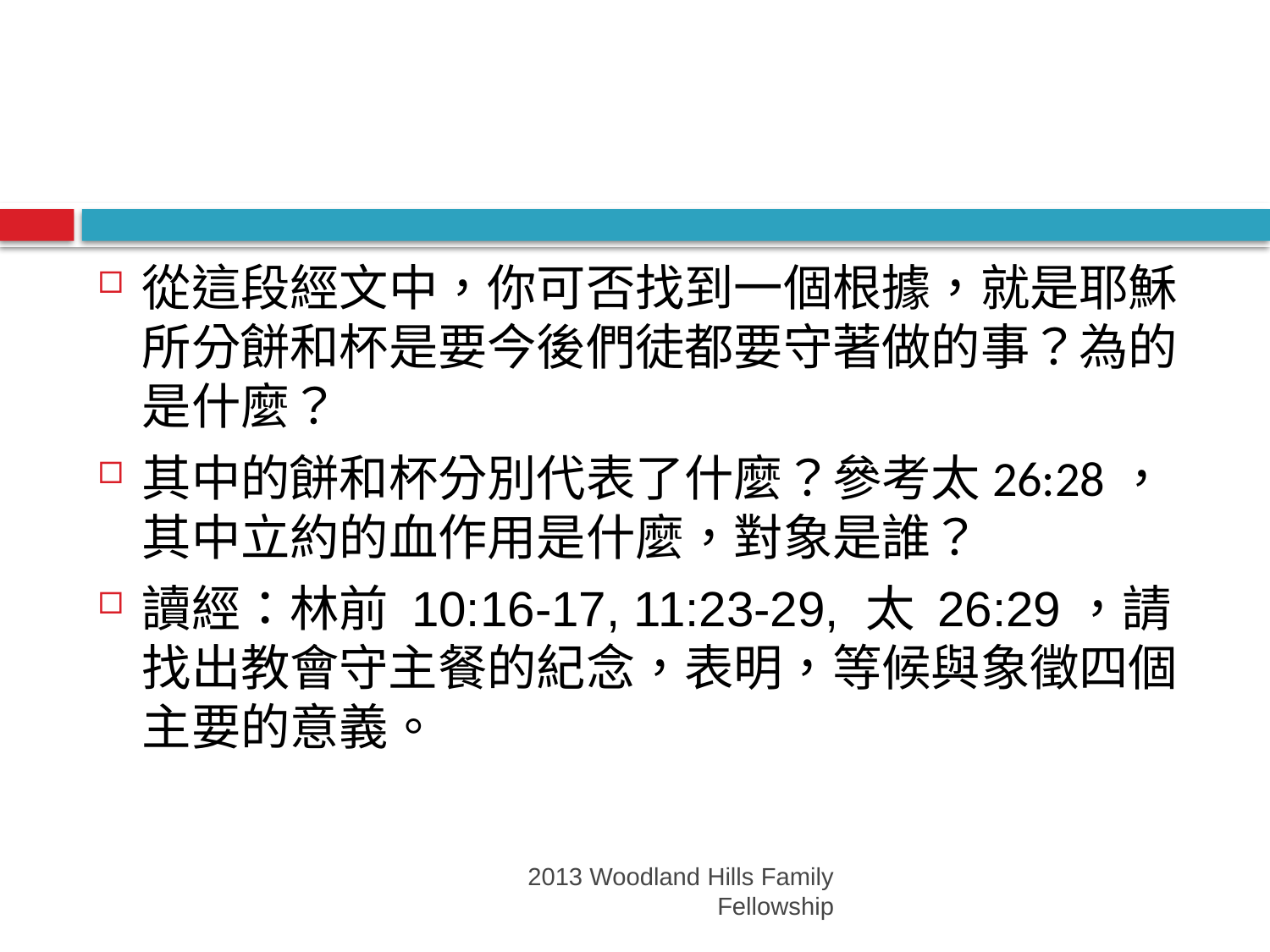

#
從這段經文中，你可否找到一個根據，就是耶穌所分餅和杯是要今後們徒都要守著做的事？為的是什麼？
其中的餅和杯分別代表了什麼？參考太26:28，其中立約的血作用是什麼，對象是誰？
讀經：林前 10:16-17, 11:23-29, 太 26:29，請找出教會守主餐的紀念，表明，等候與象徵四個主要的意義。

2013 Woodland Hills Family Fellowship